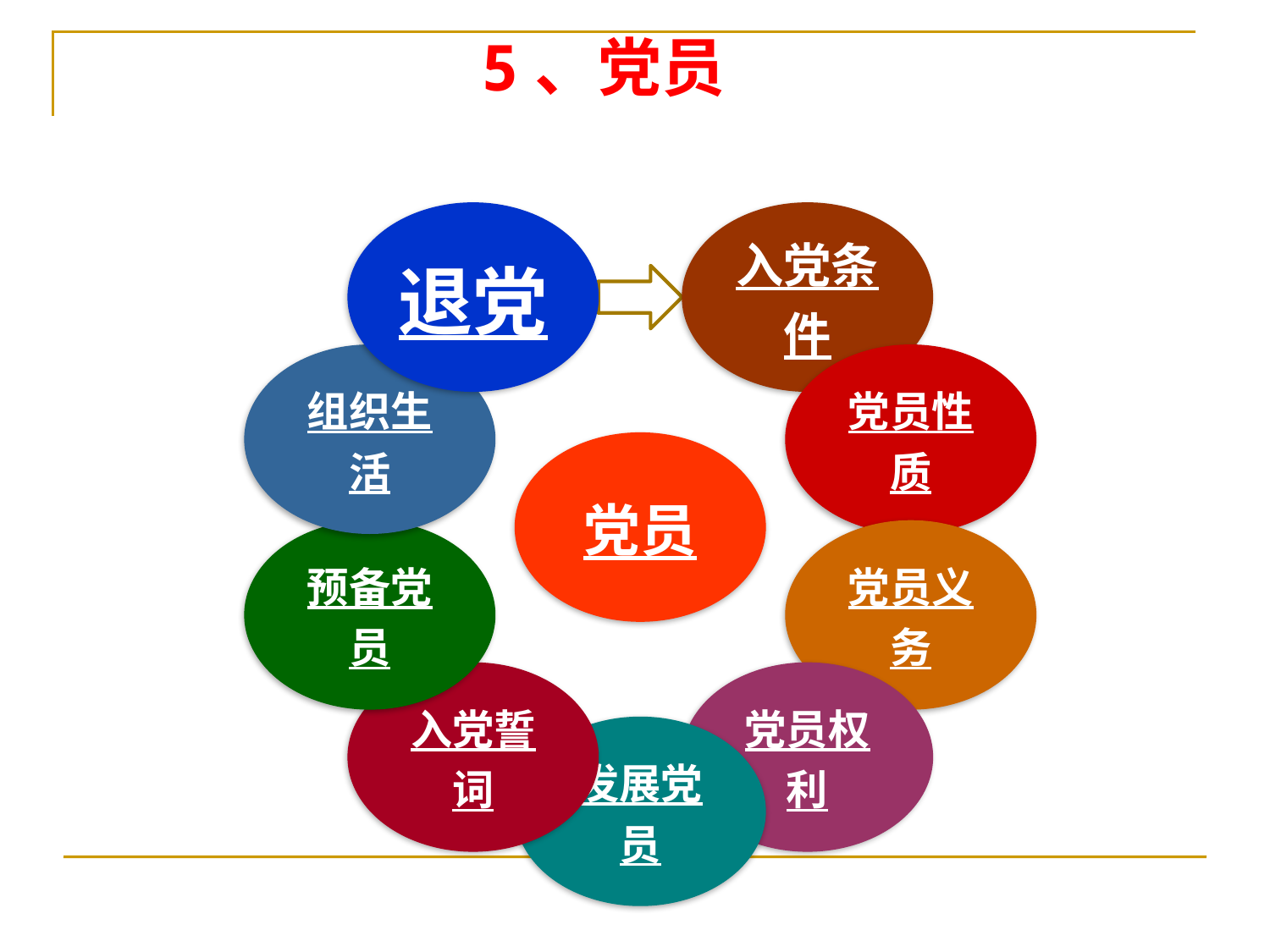

# 5、党员
党员
入党条件
党员性质
党员义务
党员权利
发展党员
入党誓词
预备党员
组织生活
退党